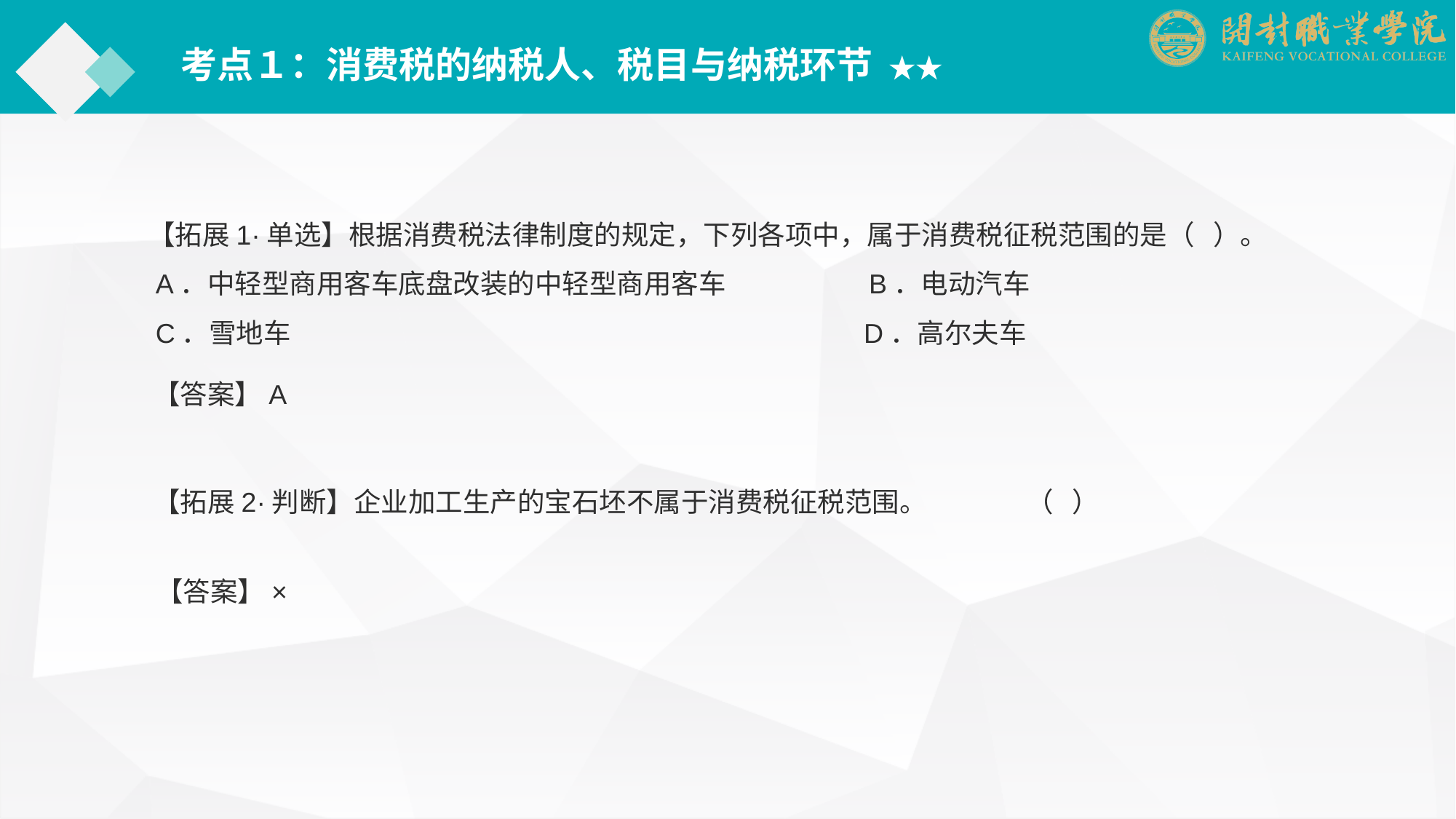

考点１：消费税的纳税人、税目与纳税环节  ★★
【拓展1·单选】根据消费税法律制度的规定，下列各项中，属于消费税征税范围的是（   ）。
 A．中轻型商用客车底盘改装的中轻型商用客车　　　　　B．电动汽车
 C．雪地车	　　　　　　　　　　　　　　　　　　D．高尔夫车
【答案】A
【拓展2·判断】企业加工生产的宝石坯不属于消费税征税范围。	（   ）
【答案】×